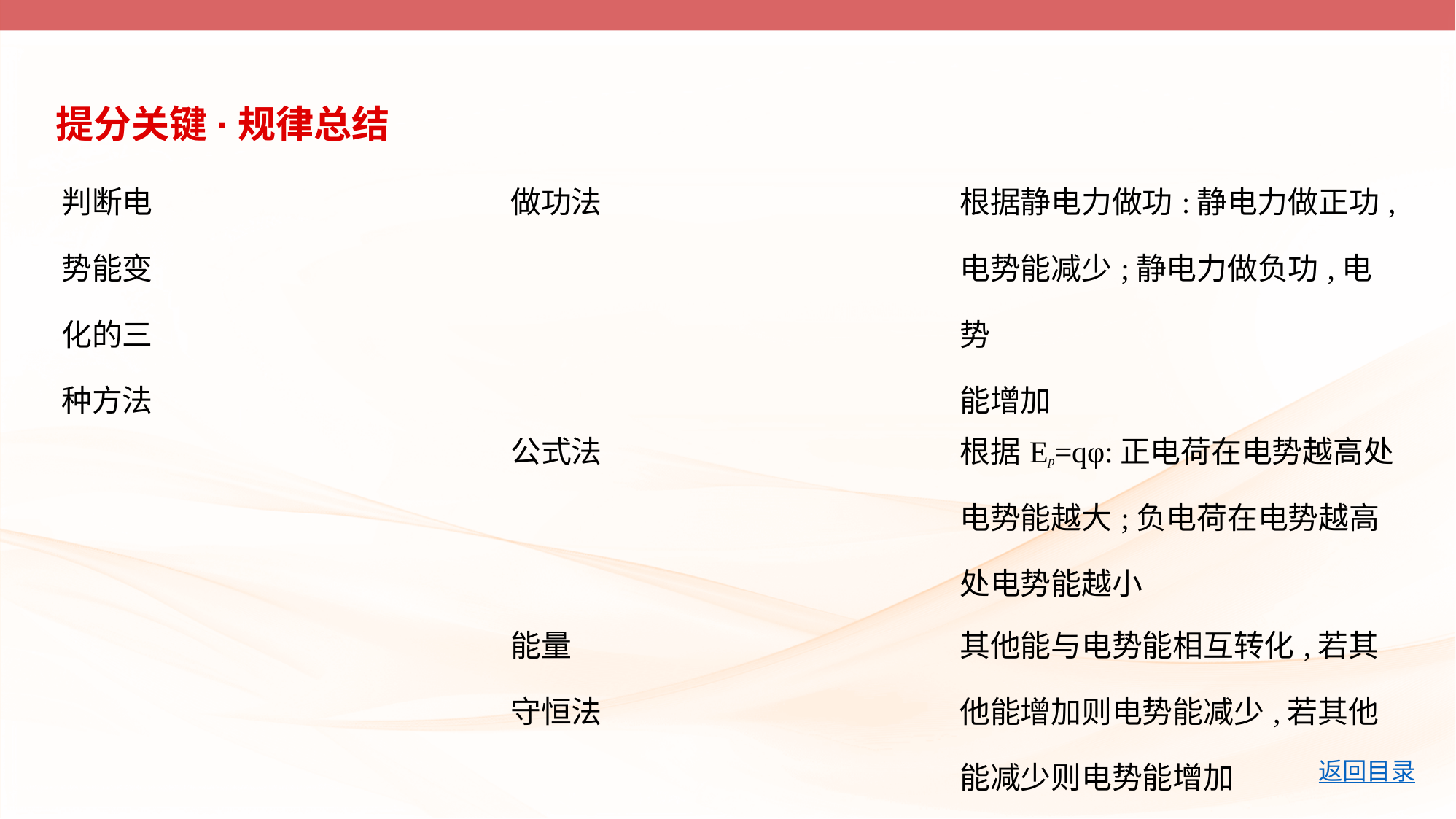

提分关键·规律总结
| 判断电 势能变 化的三 种方法 | 做功法 | 根据静电力做功:静电力做正功, 电势能减少;静电力做负功,电势 能增加 |
| --- | --- | --- |
|  | 公式法 | 根据Ep=qφ:正电荷在电势越高处 电势能越大;负电荷在电势越高 处电势能越小 |
|  | 能量 守恒法 | 其他能与电势能相互转化,若其 他能增加则电势能减少,若其他 能减少则电势能增加 |